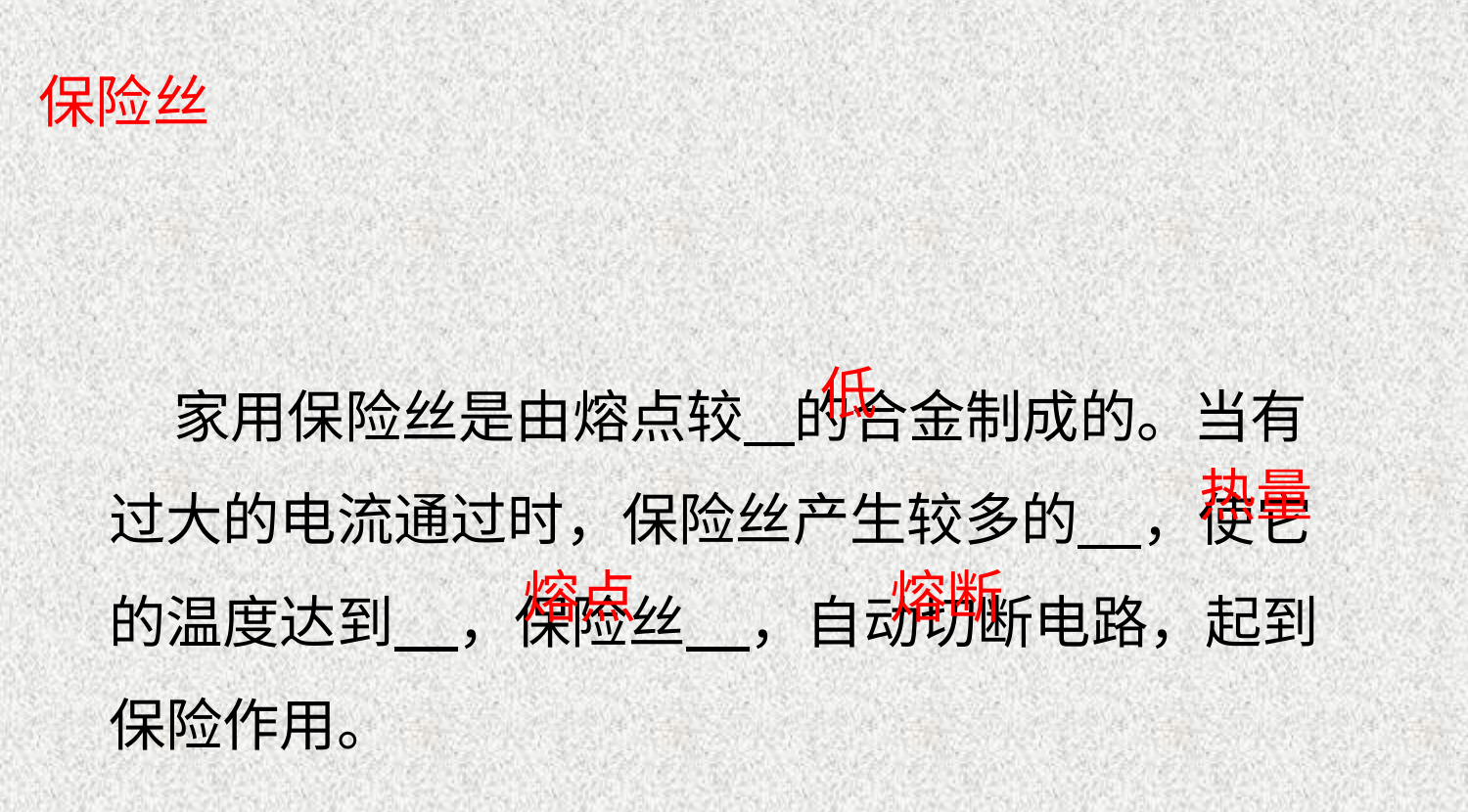

保险丝
    家用保险丝是由熔点较    的合金制成的。当有过大的电流通过时，保险丝产生较多的     ，使它的温度达到     ，保险丝     ，自动切断电路，起到保险作用。
低
热量
熔点
熔断